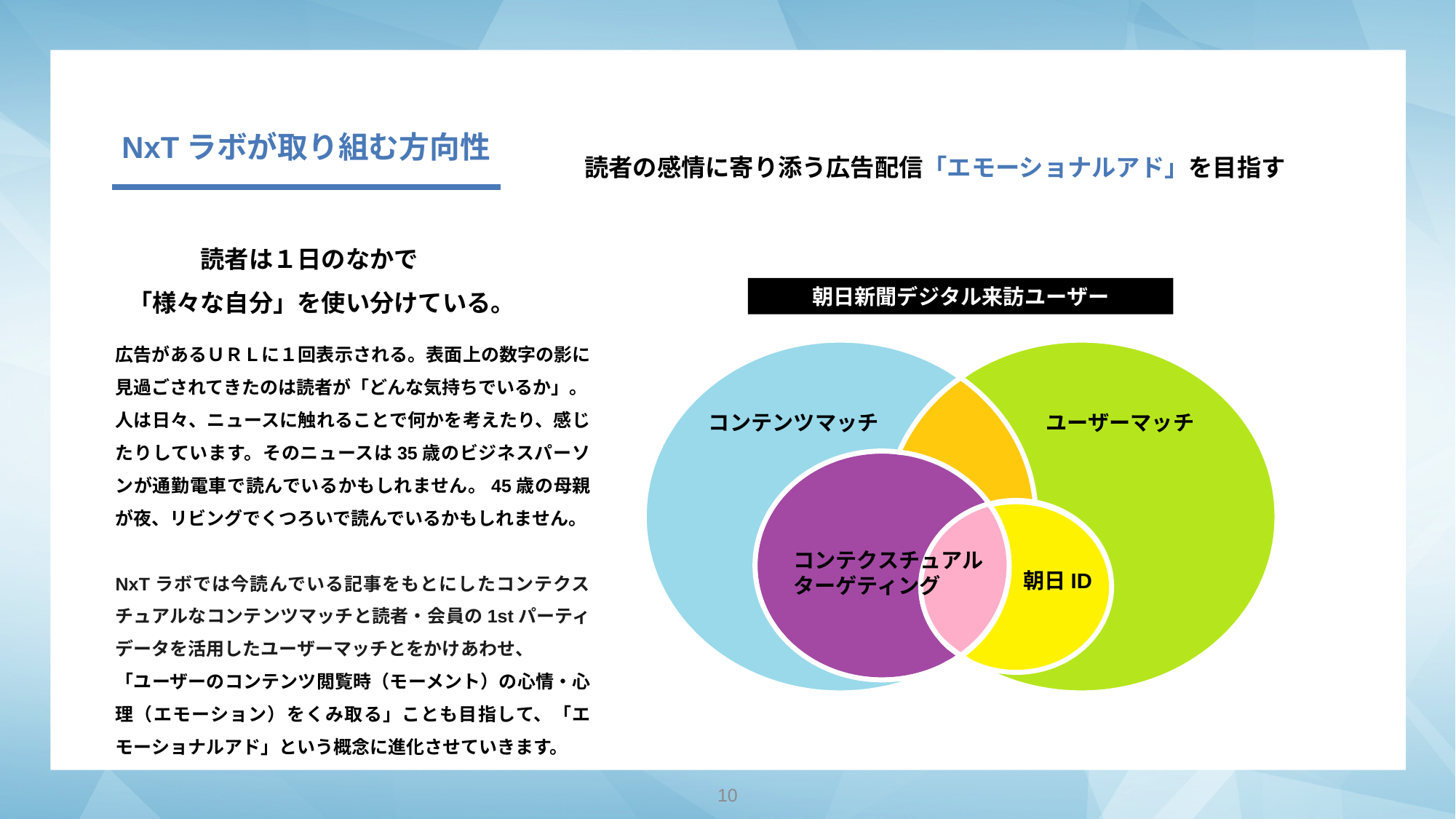

NxTラボが取り組む方向性
読者の感情に寄り添う広告配信「エモーショナルアド」を目指す
読者は１日のなかで
「様々な自分」を使い分けている。
朝日新聞デジタル来訪ユーザー
広告があるＵＲＬに１回表示される。表面上の数字の影に見過ごされてきたのは読者が「どんな気持ちでいるか」。
人は日々、ニュースに触れることで何かを考えたり、感じたりしています。そのニュースは35歳のビジネスパーソンが通勤電車で読んでいるかもしれません。45歳の母親が夜、リビングでくつろいで読んでいるかもしれません。

NxTラボでは今読んでいる記事をもとにしたコンテクスチュアルなコンテンツマッチと読者・会員の1stパーティデータを活用したユーザーマッチとをかけあわせ、
「ユーザーのコンテンツ閲覧時（モーメント）の心情・心理（エモーション）をくみ取る」ことも目指して、「エモーショナルアド」という概念に進化させていきます。

コンテンツマッチ
ユーザーマッチ
コンテクスチュアル
ターゲティング
朝日ID
10